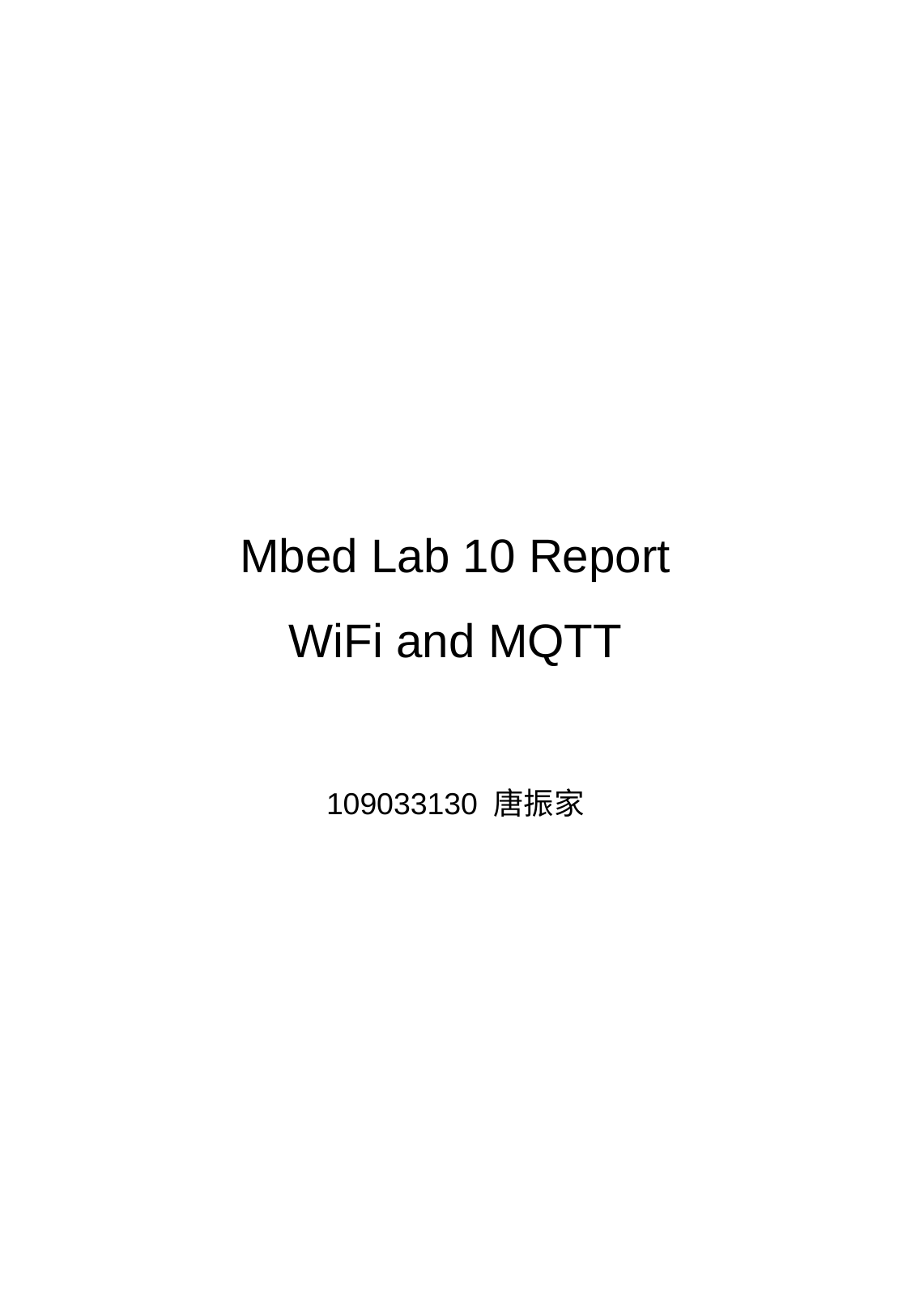

# Mbed Lab 10 Report WiFi and MQTT
109033130 唐振家